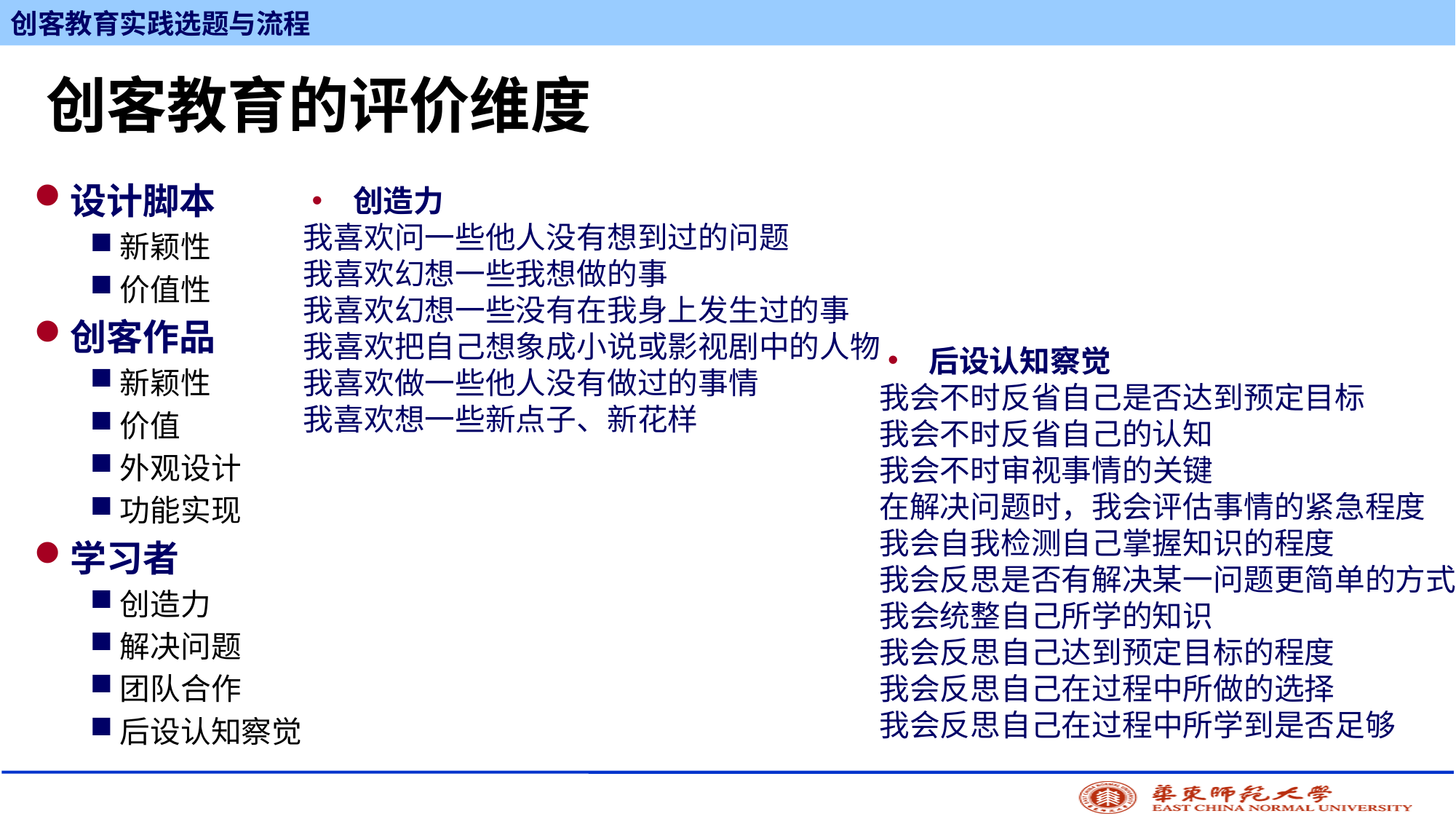

# 创客教育的评价维度
设计脚本
新颖性
价值性
创客作品
新颖性
价值
外观设计
功能实现
学习者
创造力
解决问题
团队合作
后设认知察觉
创造力
我喜欢问一些他人没有想到过的问题
我喜欢幻想一些我想做的事
我喜欢幻想一些没有在我身上发生过的事
我喜欢把自己想象成小说或影视剧中的人物
我喜欢做一些他人没有做过的事情
我喜欢想一些新点子、新花样
后设认知察觉
我会不时反省自己是否达到预定目标
我会不时反省自己的认知
我会不时审视事情的关键
在解决问题时，我会评估事情的紧急程度
我会自我检测自己掌握知识的程度
我会反思是否有解决某一问题更简单的方式
我会统整自己所学的知识
我会反思自己达到预定目标的程度
我会反思自己在过程中所做的选择
我会反思自己在过程中所学到是否足够